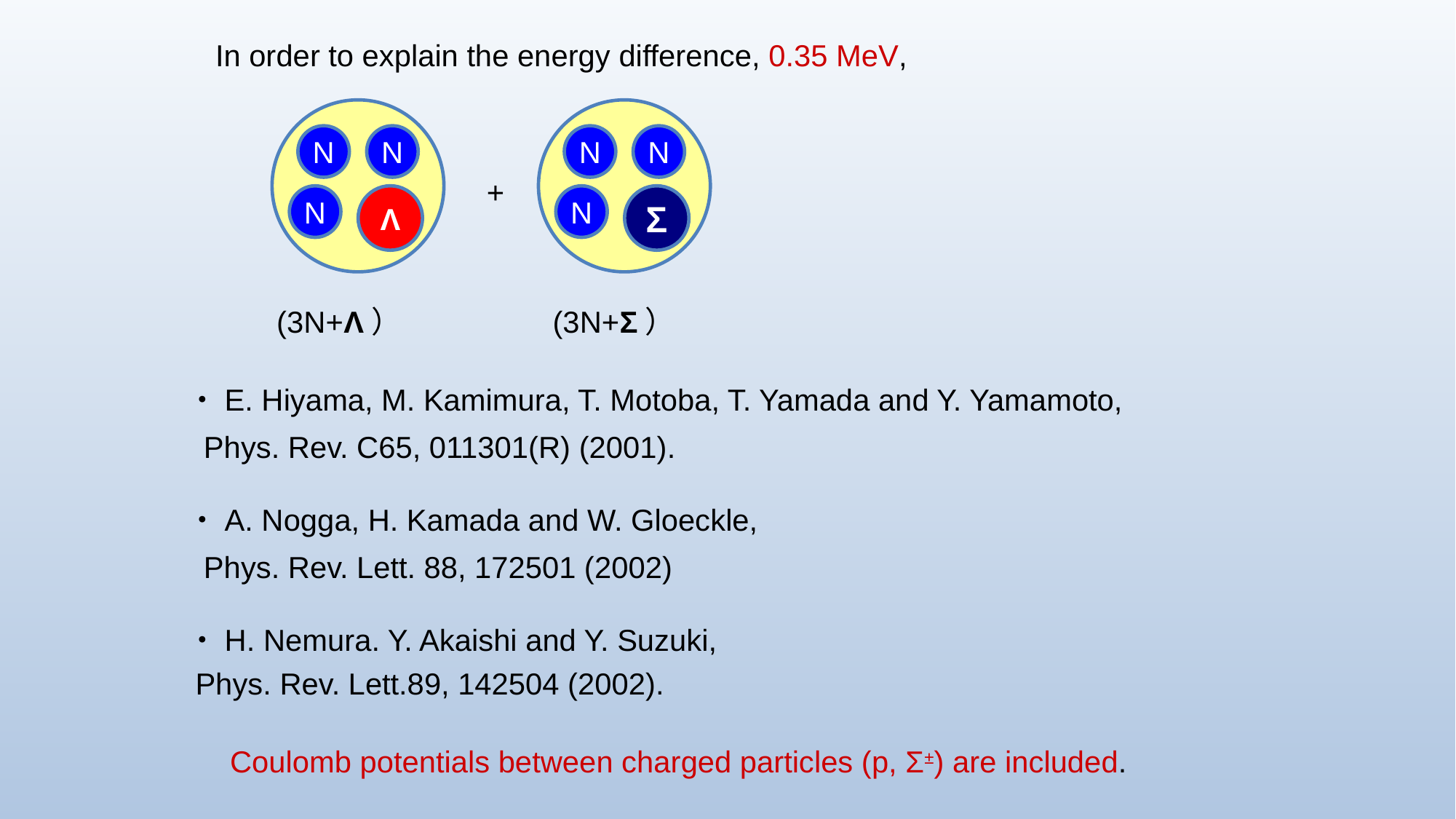

In order to explain the energy difference, 0.35 MeV,

N
N
N
N
+
N
Λ
N
Σ
(3N+Λ）
(3N+Σ）
・E. Hiyama, M. Kamimura, T. Motoba, T. Yamada and Y. Yamamoto,
  Phys. Rev. C65, 011301(R) (2001).

・A. Nogga, H. Kamada and W. Gloeckle,
  Phys. Rev. Lett. 88, 172501 (2002)

・H. Nemura. Y. Akaishi and Y. Suzuki,
 Phys. Rev. Lett.89, 142504 (2002).
Coulomb potentials between charged particles (p, Σ±) are included.